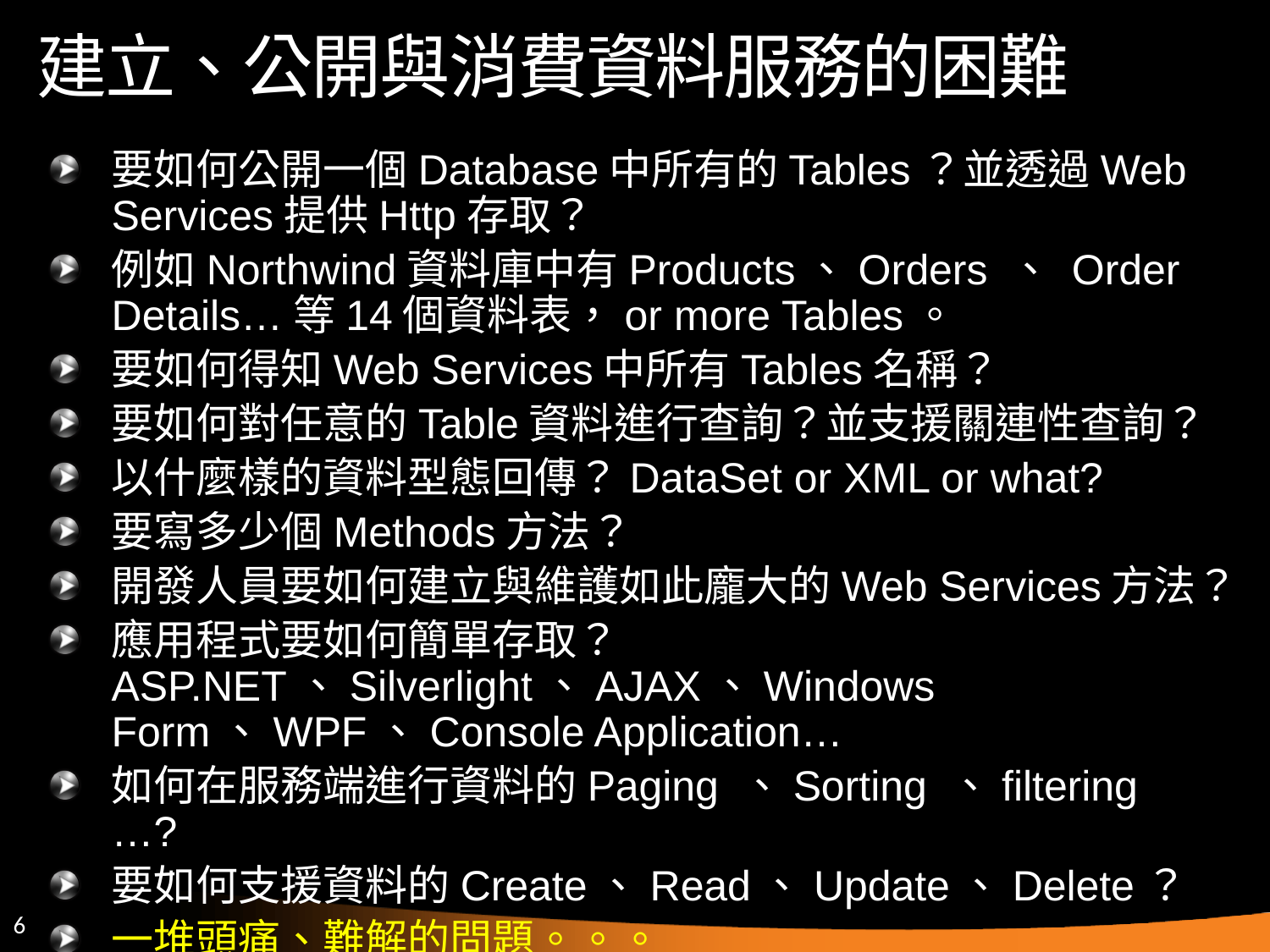

# 建立、公開與消費資料服務的困難
要如何公開一個Database中所有的Tables？並透過Web Services提供Http存取？
例如Northwind資料庫中有Products、Orders 、 Order Details…等14個資料表，or more Tables。
要如何得知Web Services中所有Tables名稱？
要如何對任意的Table資料進行查詢？並支援關連性查詢？
以什麼樣的資料型態回傳？DataSet or XML or what?
要寫多少個Methods方法？
開發人員要如何建立與維護如此龐大的Web Services方法？
應用程式要如何簡單存取？ASP.NET、Silverlight、AJAX、Windows Form、WPF、Console Application…
如何在服務端進行資料的Paging 、Sorting 、filtering …?
要如何支援資料的Create、Read、Update、Delete？
一堆頭痛、難解的問題。。。